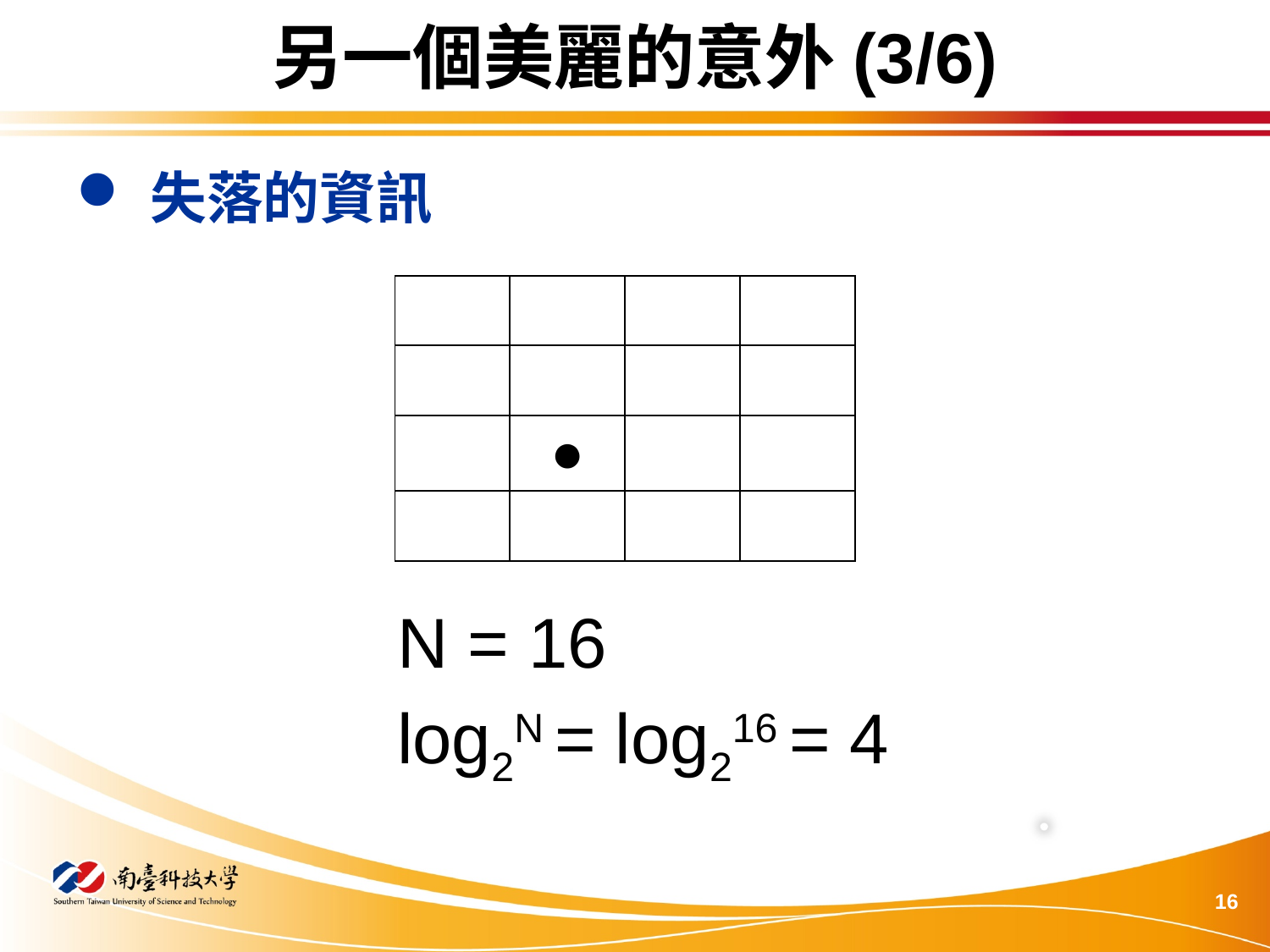

# 另一個美麗的意外(3/6)
失落的資訊

|  |  |  |  |
| --- | --- | --- | --- |
|  |  |  |  |
|  | ● |  |  |
|  |  |  |  |
N = 16
log2N = log216 = 4
16